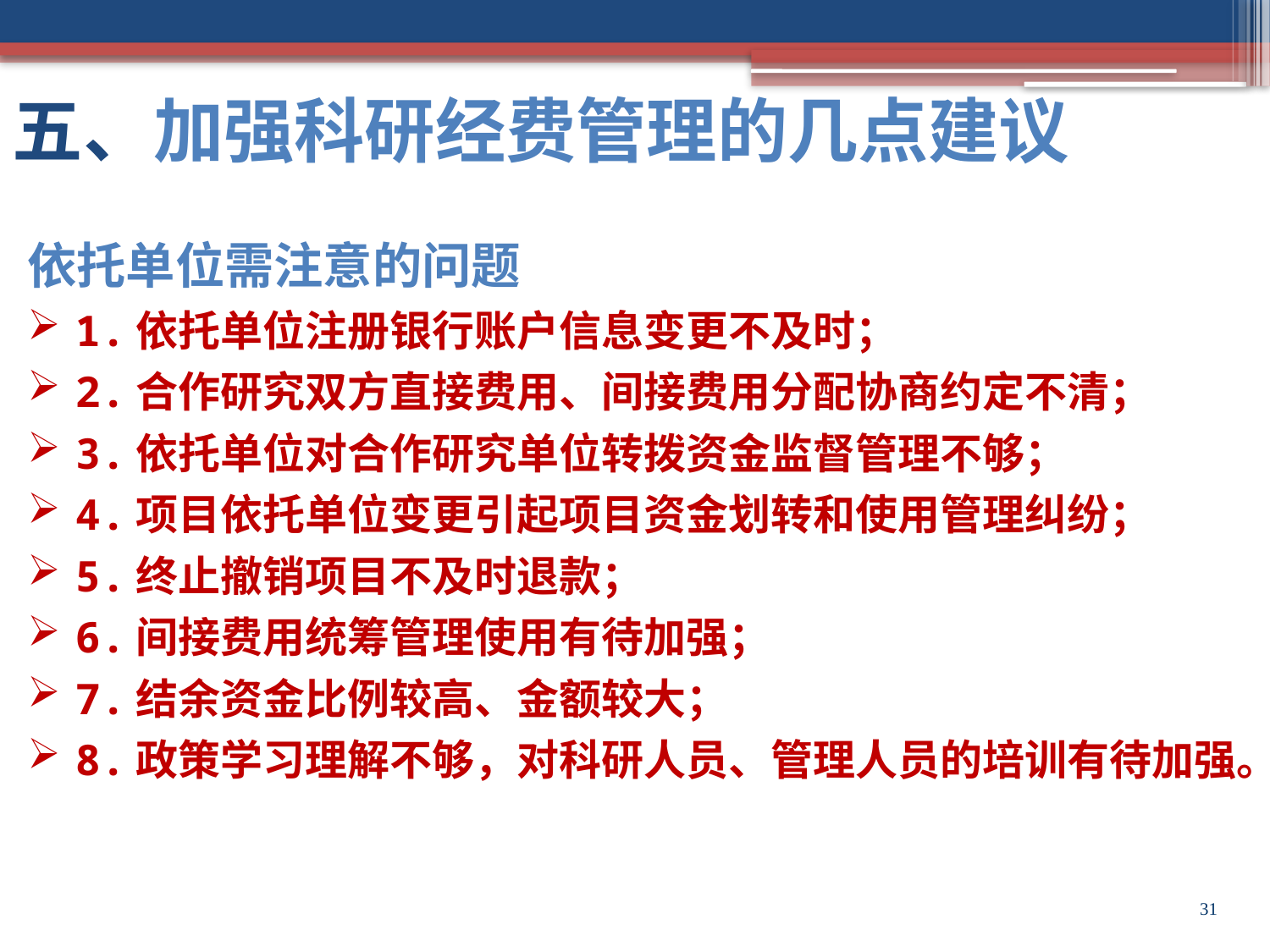

五、加强科研经费管理的几点建议
依托单位需注意的问题
1.依托单位注册银行账户信息变更不及时；
2.合作研究双方直接费用、间接费用分配协商约定不清；
3.依托单位对合作研究单位转拨资金监督管理不够；
4.项目依托单位变更引起项目资金划转和使用管理纠纷；
5.终止撤销项目不及时退款；
6.间接费用统筹管理使用有待加强；
7.结余资金比例较高、金额较大；
8.政策学习理解不够，对科研人员、管理人员的培训有待加强。

31